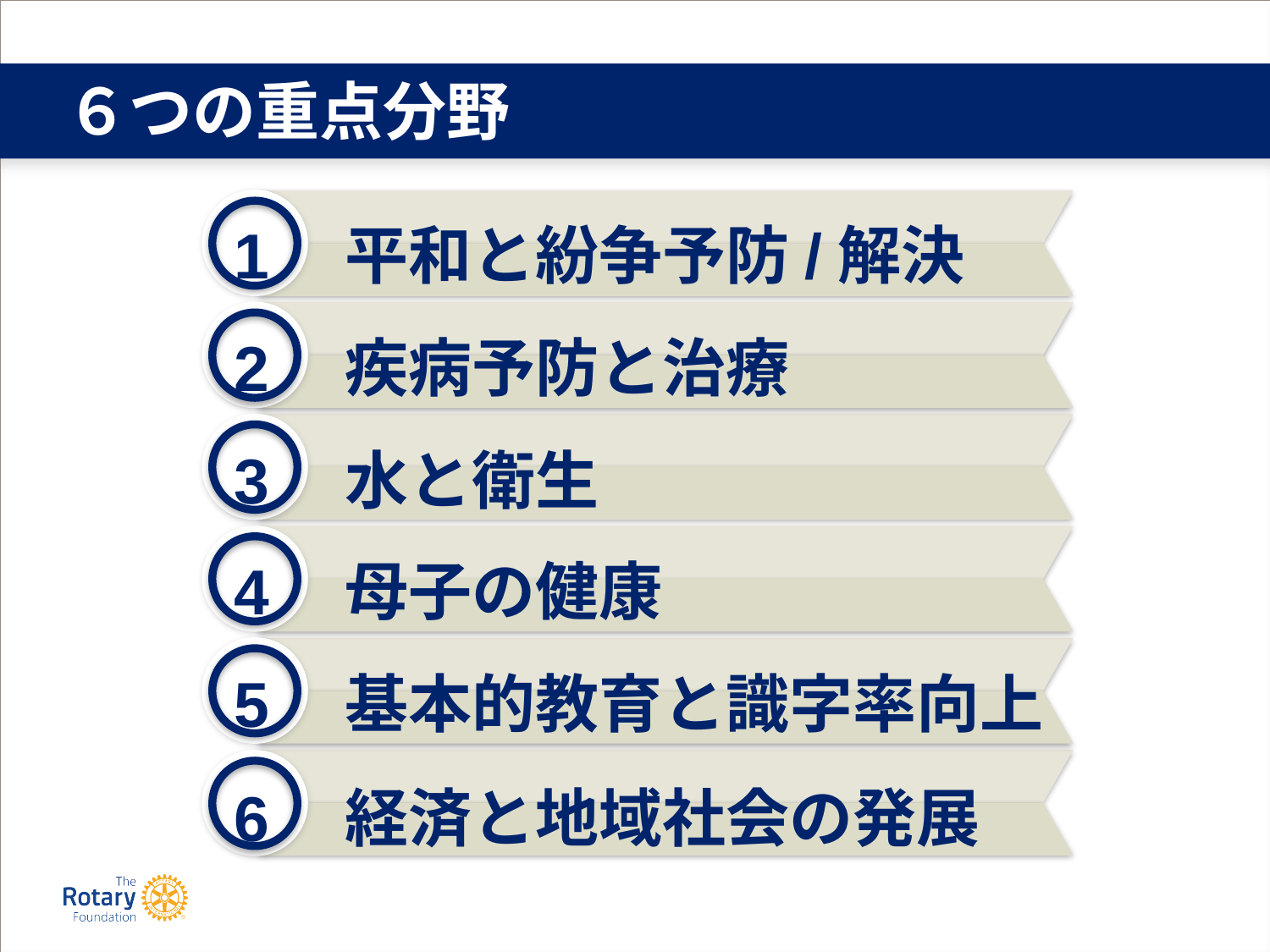

# ６つの重点分野
1　 平和と紛争予防/解決

2　 疾病予防と治療

3　 水と衛生
4　 母子の健康

5　 基本的教育と識字率向上

6　 経済と地域社会の発展
1　平和と紛争予防/解決
2　疾病予防と治療
3　水と衛生
4　母子の健康
5　基本的教育と識字率向上
6　経済と地域社会の発展